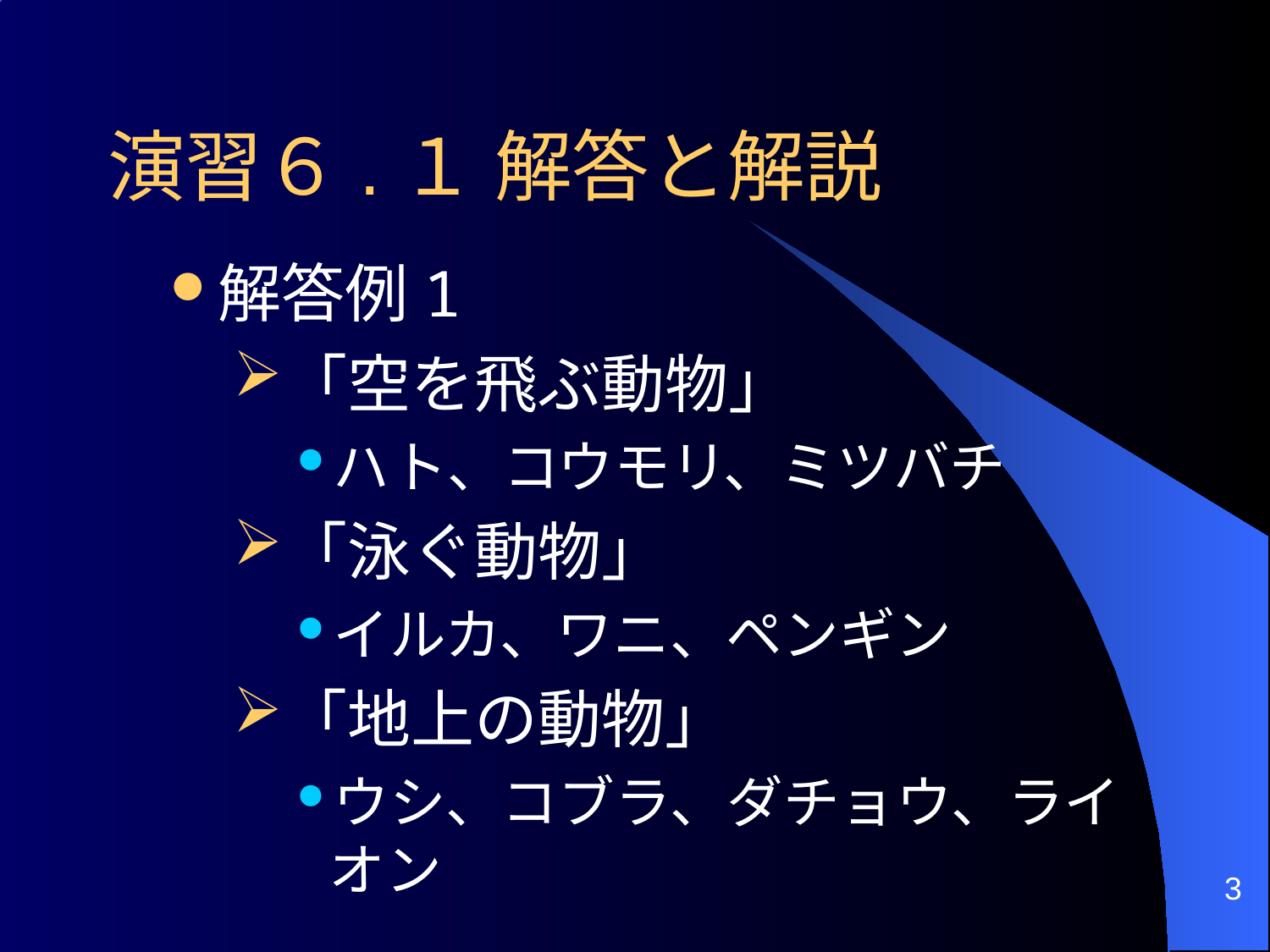

演習６.１ 解答と解説
解答例1
「空を飛ぶ動物」
ハト、コウモリ、ミツバチ
「泳ぐ動物」
イルカ、ワニ、ペンギン
「地上の動物」
ウシ、コブラ、ダチョウ、ライオン
3